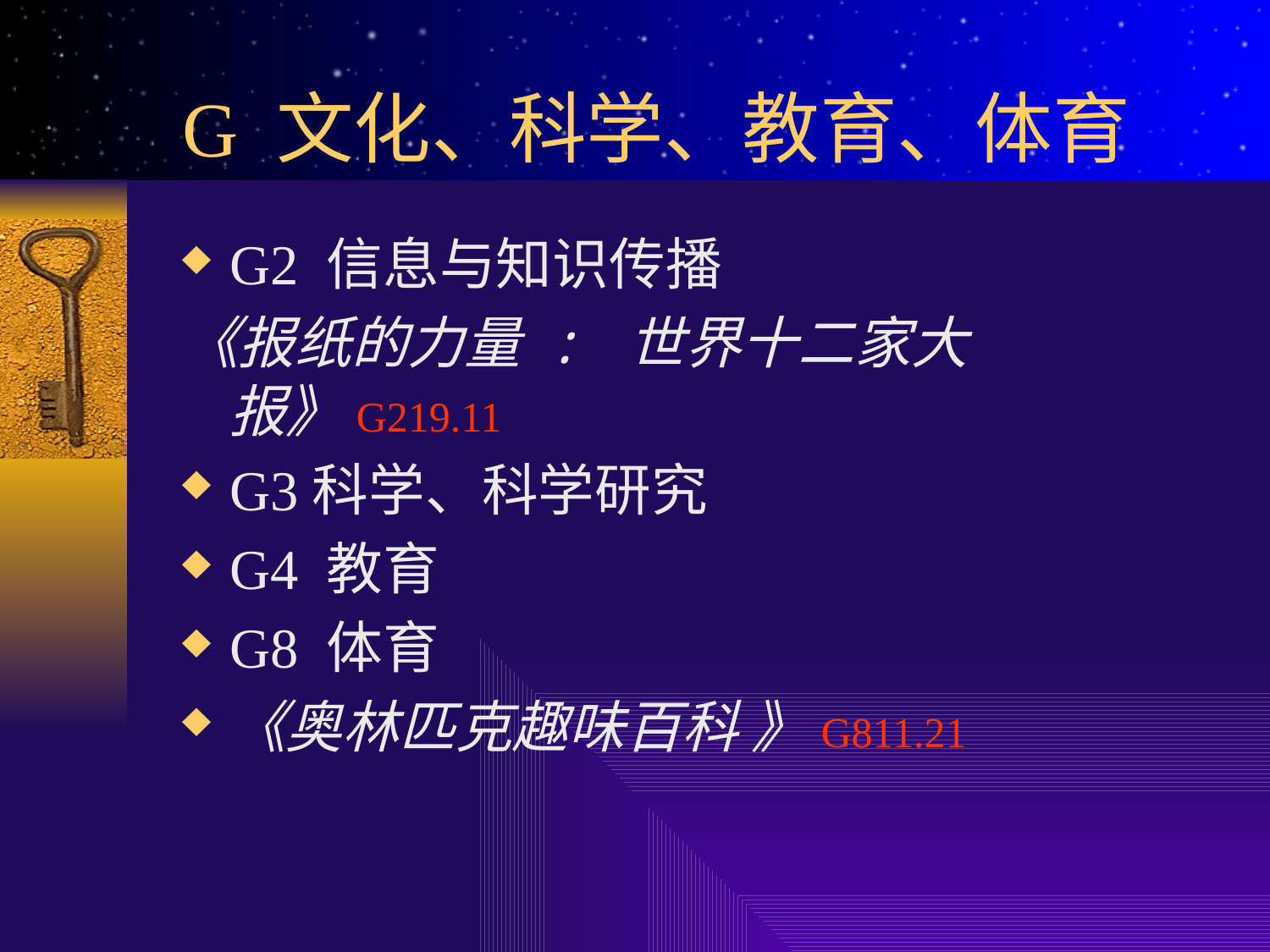

# G 文化、科学、教育、体育
G2 信息与知识传播
《报纸的力量 : 世界十二家大报》G219.11
G3科学、科学研究
G4 教育
G8 体育
《奥林匹克趣味百科 》G811.21